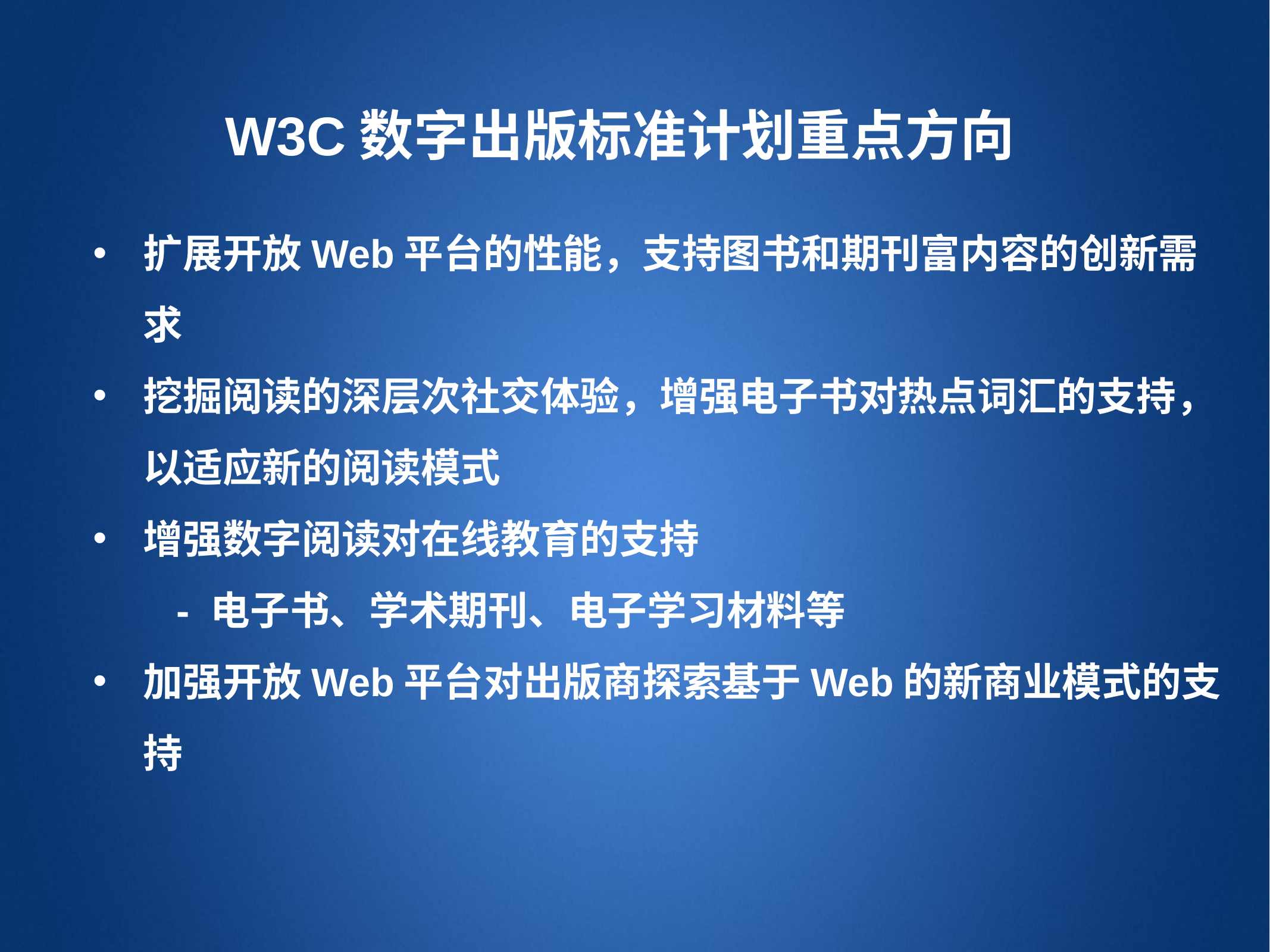

W3C数字出版标准计划重点方向
扩展开放Web平台的性能，支持图书和期刊富内容的创新需求
挖掘阅读的深层次社交体验，增强电子书对热点词汇的支持，以适应新的阅读模式
增强数字阅读对在线教育的支持
- 电子书、学术期刊、电子学习材料等
加强开放Web平台对出版商探索基于Web的新商业模式的支持